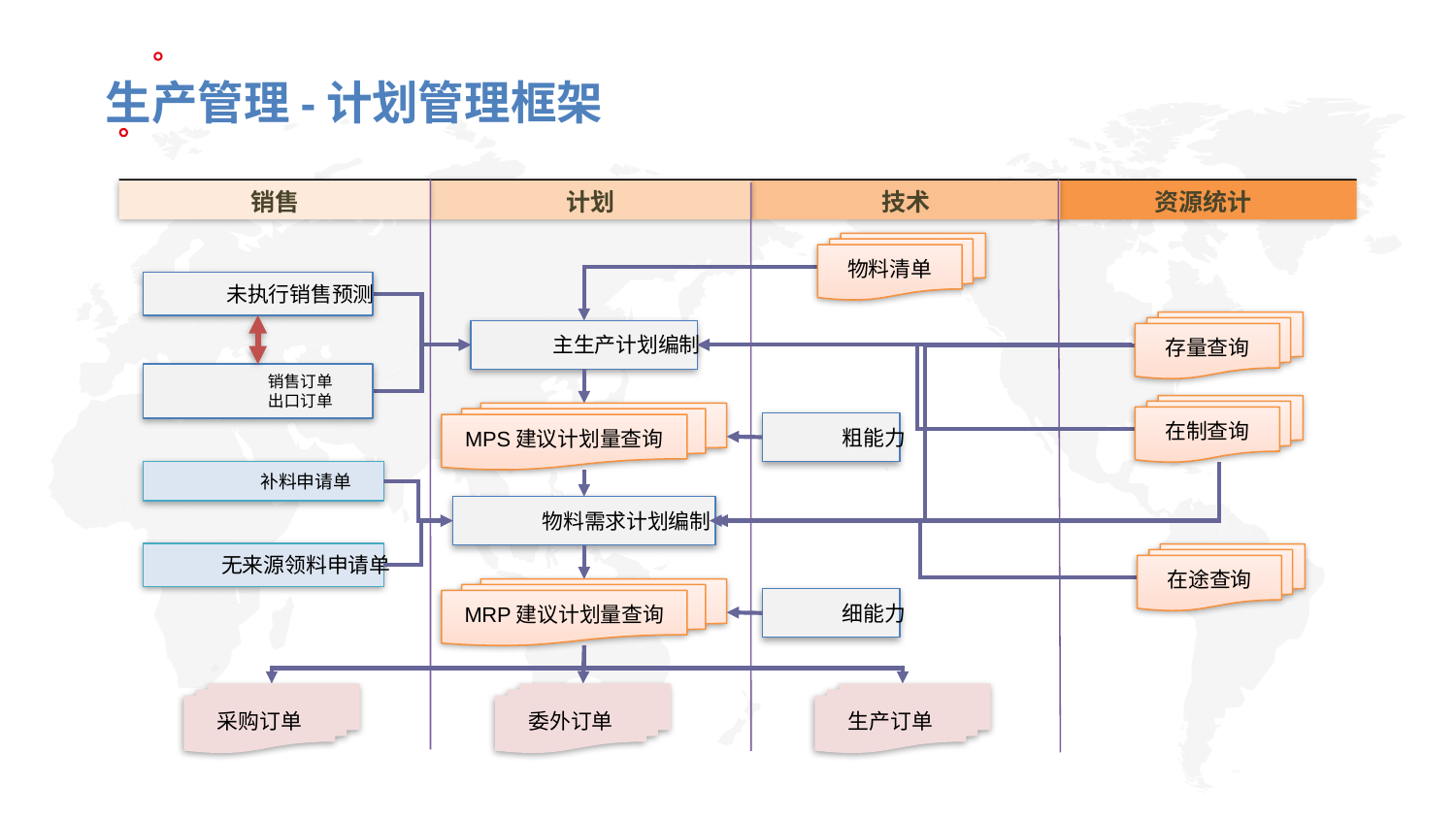

生产管理-计划管理框架

销售
计划
技术
资源统计

物料清单
未执行销售预测
存量查询
主生产计划编制
销售订单
出口订单
在制查询
MPS建议计划量查询
粗能力
补料申请单
物料需求计划编制
无来源领料申请单
在途查询
MRP建议计划量查询
细能力
采购订单
委外订单
生产订单